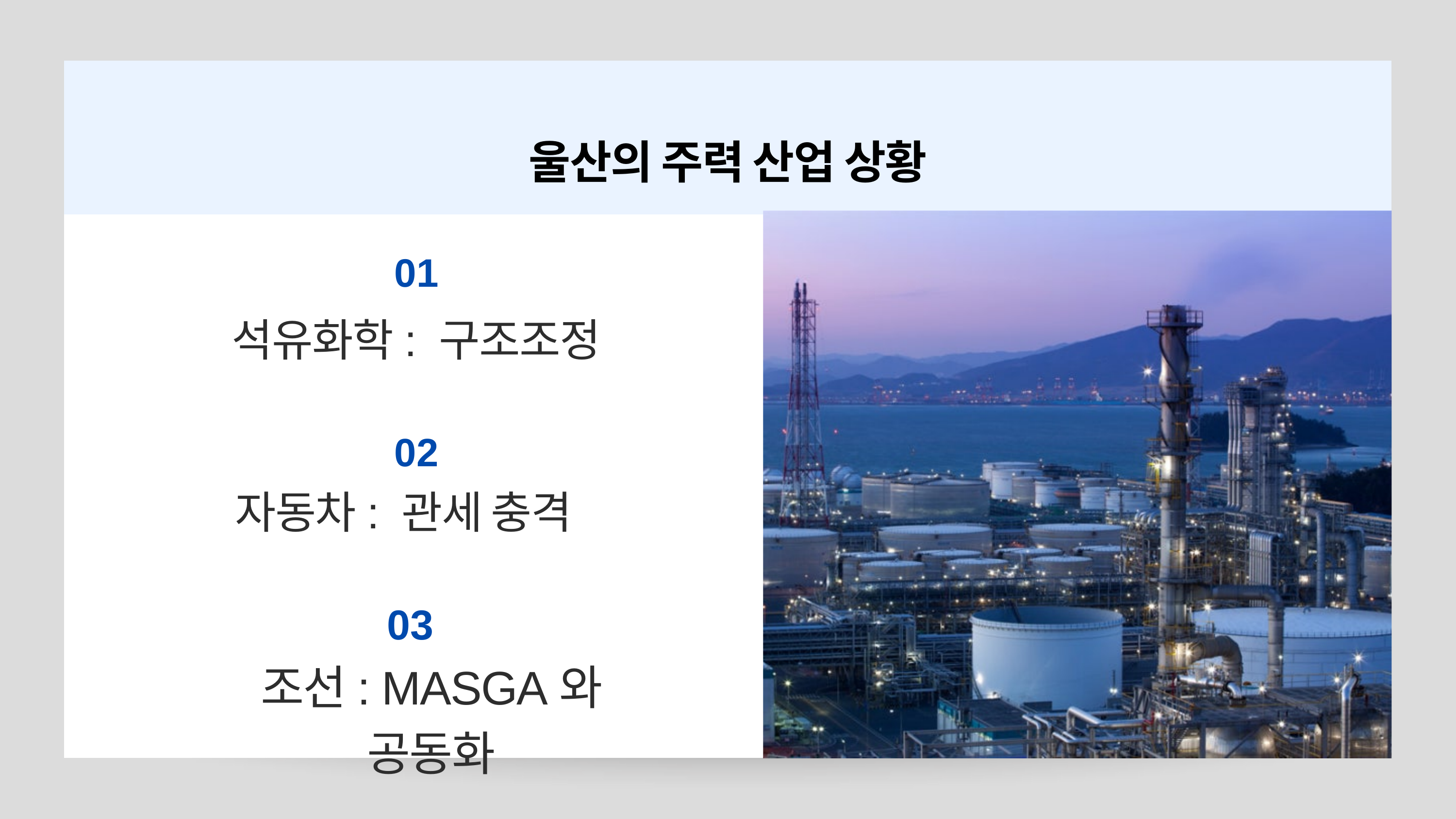

울산의 주력 산업 상황

01
석유화학: 구조조정
02
자동차: 관세 충격

03
조선: MASGA와 공동화